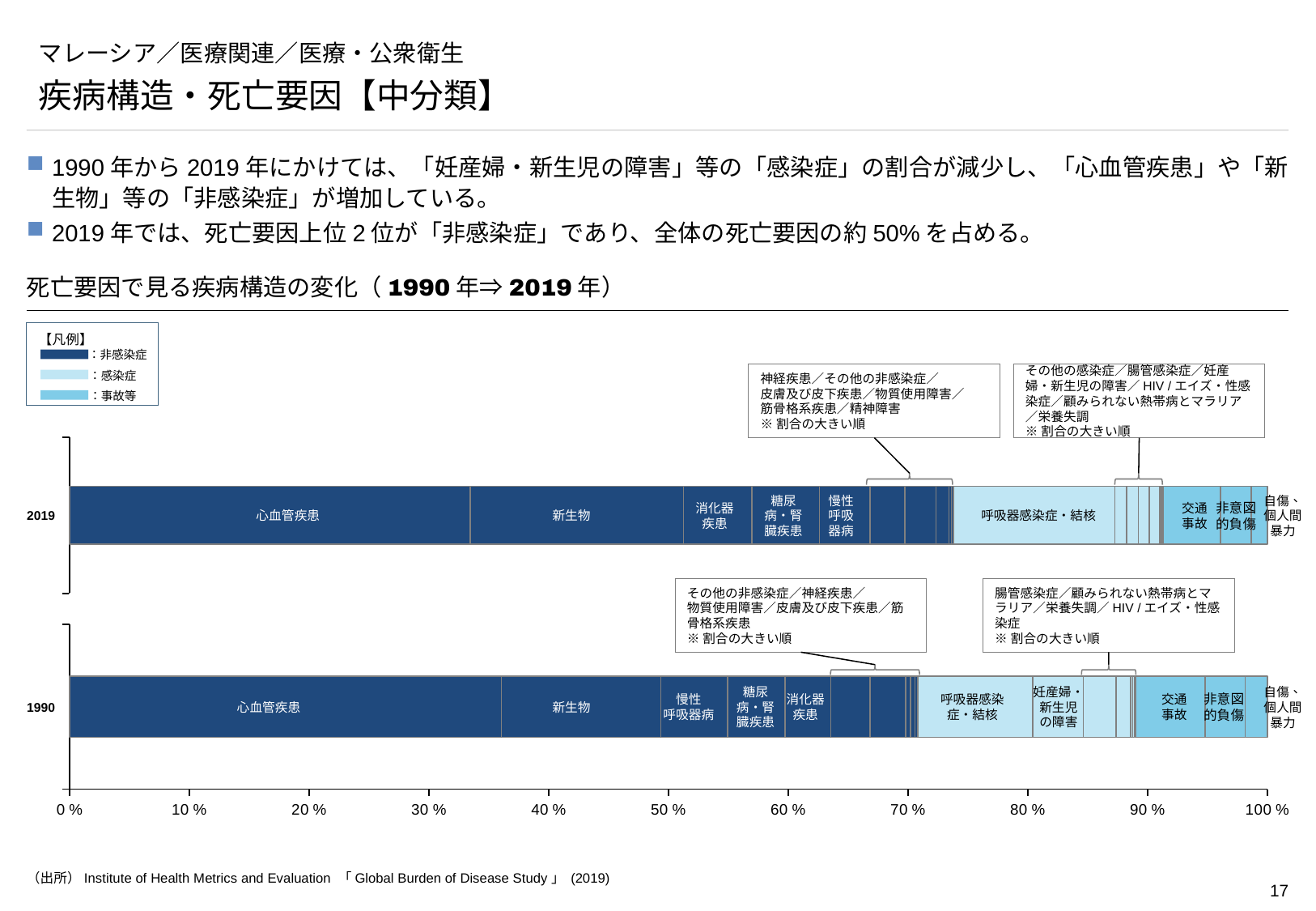

# マレーシア／医療関連／医療・公衆衛生
疾病構造・死亡要因【中分類】
1990年から2019年にかけては、「妊産婦・新生児の障害」等の「感染症」の割合が減少し、「心血管疾患」や「新生物」等の「非感染症」が増加している。
2019年では、死亡要因上位2位が「非感染症」であり、全体の死亡要因の約50%を占める。
死亡要因で見る疾病構造の変化（1990年⇒2019年）
【凡例】
：非感染症

：感染症

：事故等

神経疾患／その他の非感染症／
皮膚及び皮下疾患／物質使用障害／
筋骨格系疾患／精神障害
※割合の大きい順
その他の感染症／腸管感染症／妊産婦・新生児の障害／HIV /エイズ・性感染症／顧みられない熱帯病とマラリア／栄養失調
※割合の大きい順

### Chart

| Category |  |  |  |  |  |  |  |  |  |  |  |  |  |  |  |  |  |  |  |  |  |
|---|---|---|---|---|---|---|---|---|---|---|---|---|---|---|---|---|---|---|---|---|---|

糖尿病・腎臓疾患
慢性
呼吸
器病
自傷、
個人間
暴力
非意図
的負傷
消化器
疾患
交通
事故
2019
心血管疾患
新生物
呼吸器感染症・結核
その他の非感染症／神経疾患／
物質使用障害／皮膚及び皮下疾患／筋骨格系疾患
※割合の大きい順
腸管感染症／顧みられない熱帯病とマラリア／栄養失調／HIV /エイズ・性感染症
※割合の大きい順

### Chart

| Category |  |  |  |  |  |  |  |  |  |  |  |  |  |  |  |  |  |  |  |  |  |  |
|---|---|---|---|---|---|---|---|---|---|---|---|---|---|---|---|---|---|---|---|---|---|---|

糖尿病・腎臓疾患
妊産婦・
新生児
の障害
自傷、
個人間
暴力
非意図
的負傷
慢性
呼吸器病
消化器
疾患
呼吸器感染症・結核
交通
事故
1990
新生物
心血管疾患
（出所）Institute of Health Metrics and Evaluation 「Global Burden of Disease Study」 (2019)